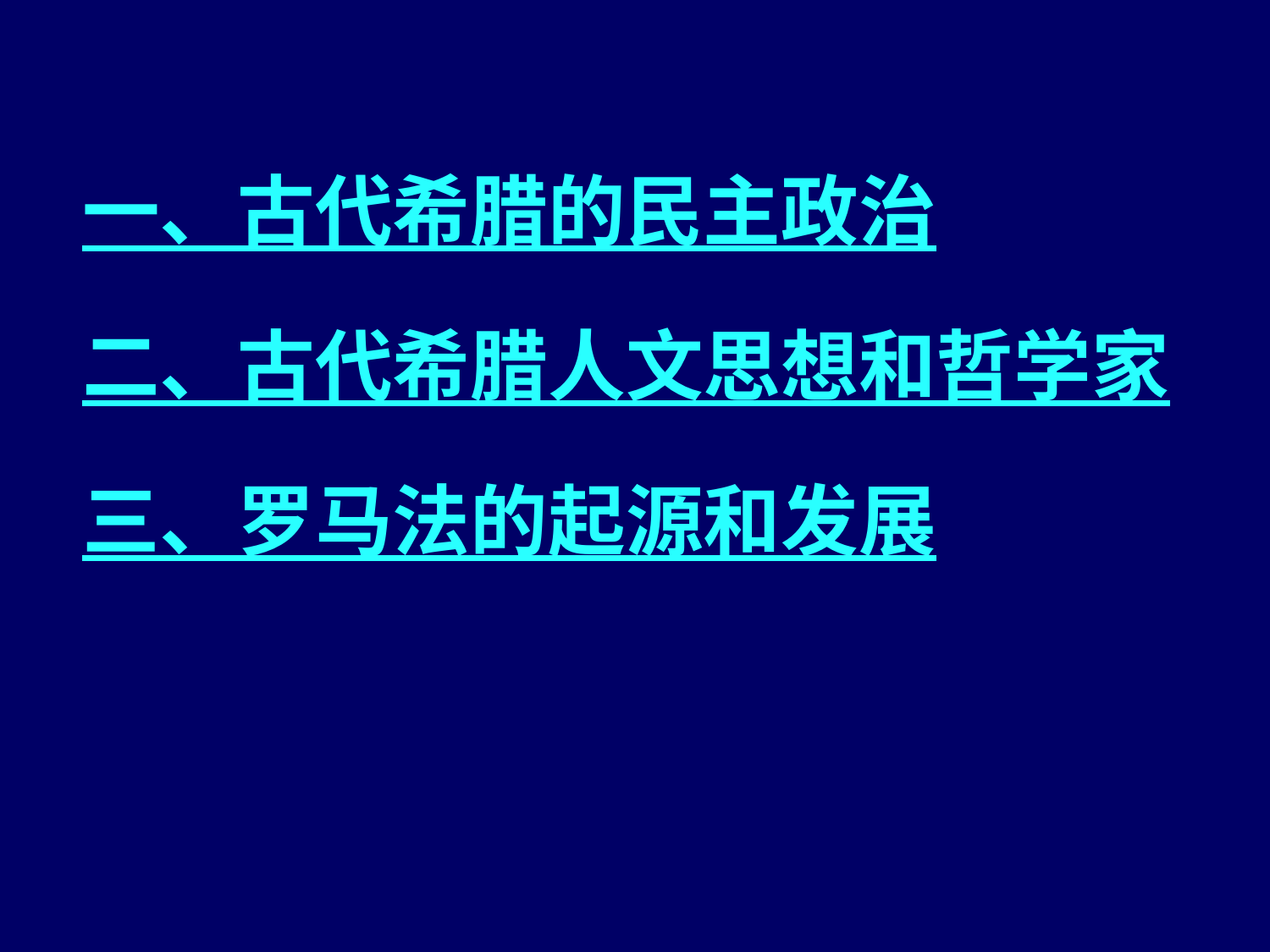

一、古代希腊的民主政治

二、古代希腊人文思想和哲学家

三、罗马法的起源和发展